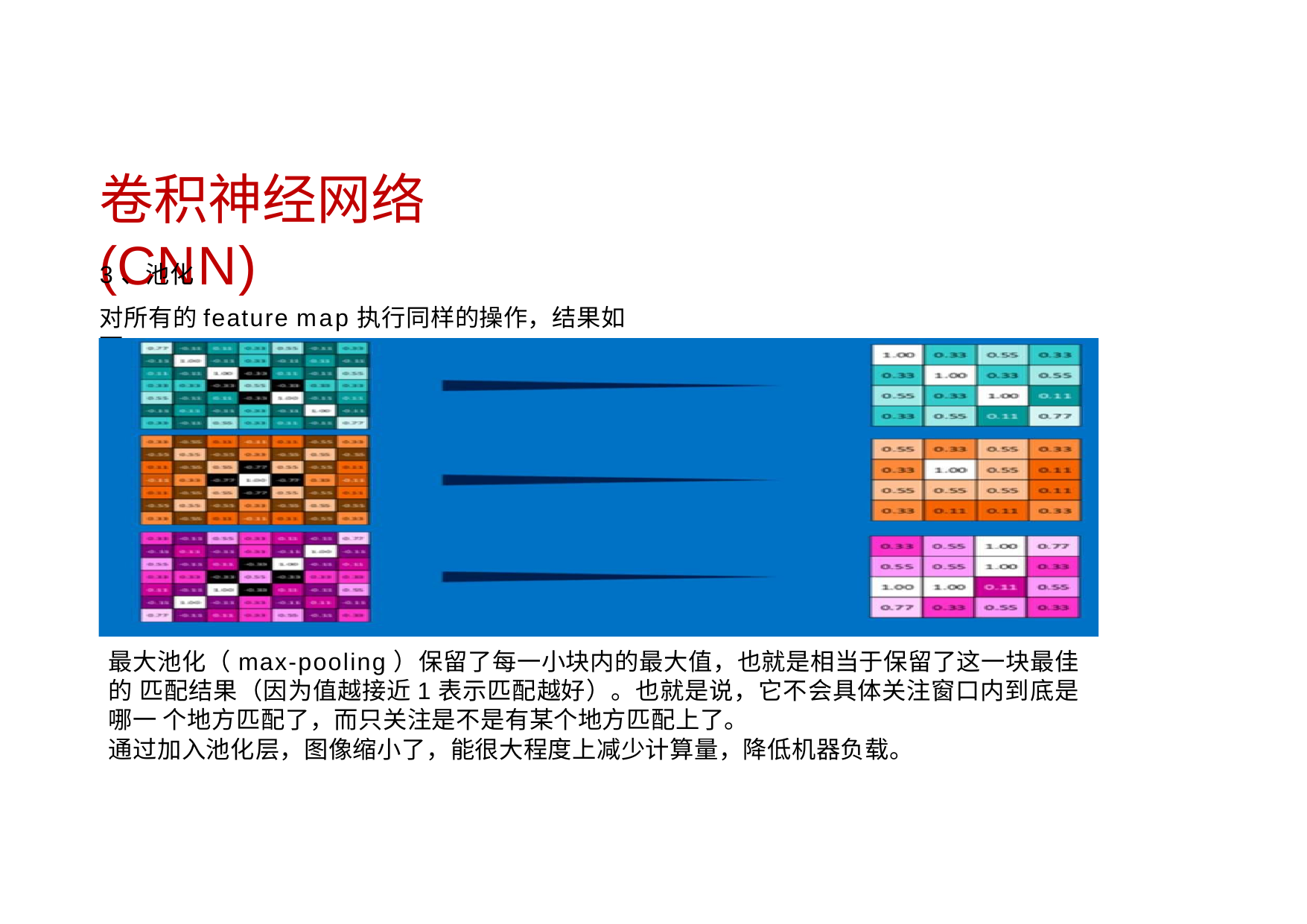

# 卷积神经网络(CNN)
3、池化
对所有的feature map执行同样的操作，结果如下：

最大池化（max-pooling）保留了每一小块内的最大值，也就是相当于保留了这一块最佳的 匹配结果（因为值越接近1表示匹配越好）。也就是说，它不会具体关注窗口内到底是哪一 个地方匹配了，而只关注是不是有某个地方匹配上了。
通过加入池化层，图像缩小了，能很大程度上减少计算量，降低机器负载。